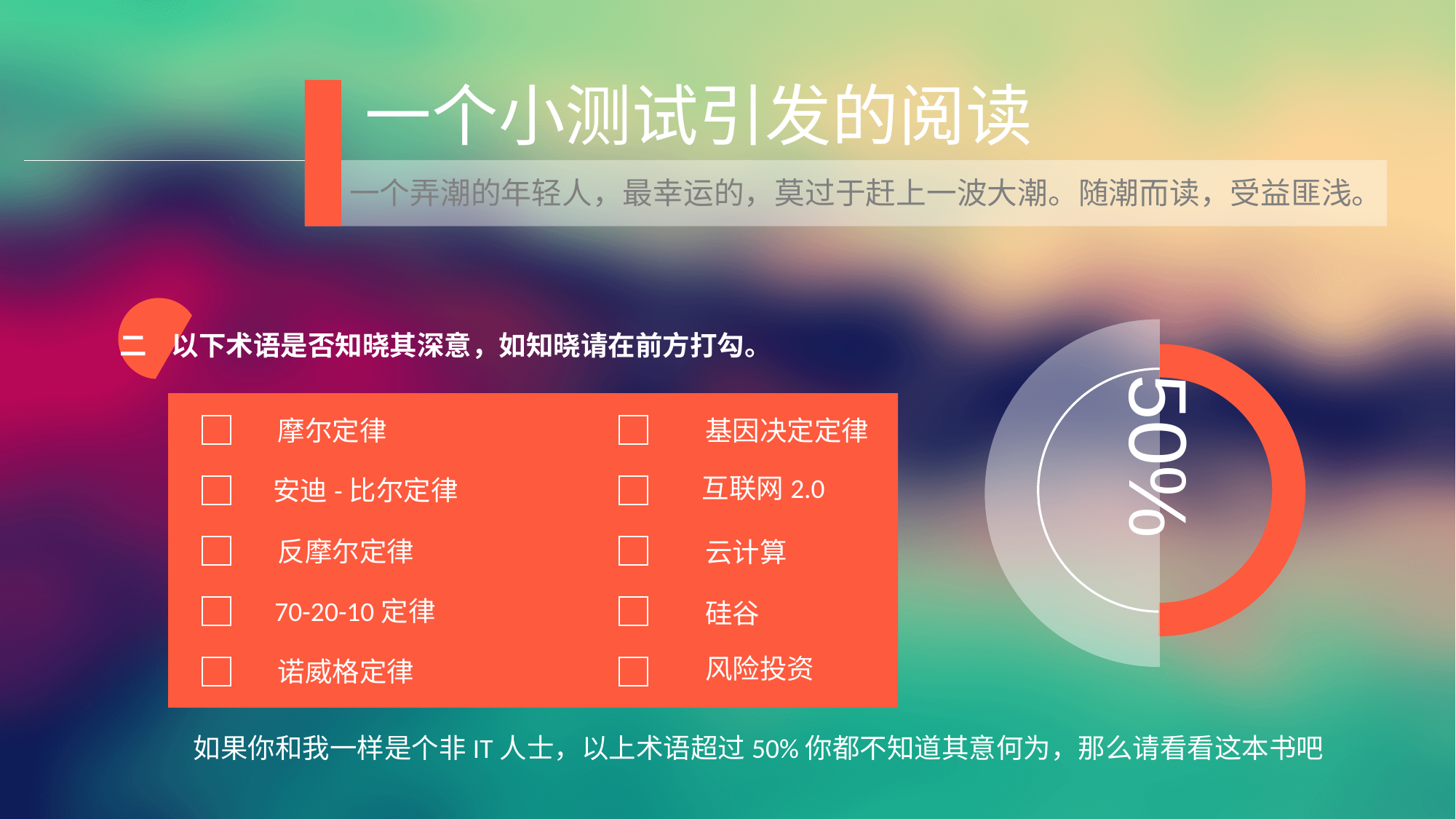

一个小测试引发的阅读

一个弄潮的年轻人，最幸运的，莫过于赶上一波大潮。随潮而读，受益匪浅。

二    以下术语是否知晓其深意，如知晓请在前方打勾。

50%

摩尔定律
基因决定定律

互联网2.0
安迪-比尔定律

反摩尔定律
云计算

70-20-10定律
硅谷

风险投资
诺威格定律

如果你和我一样是个非IT人士，以上术语超过50%你都不知道其意何为，那么请看看这本书吧